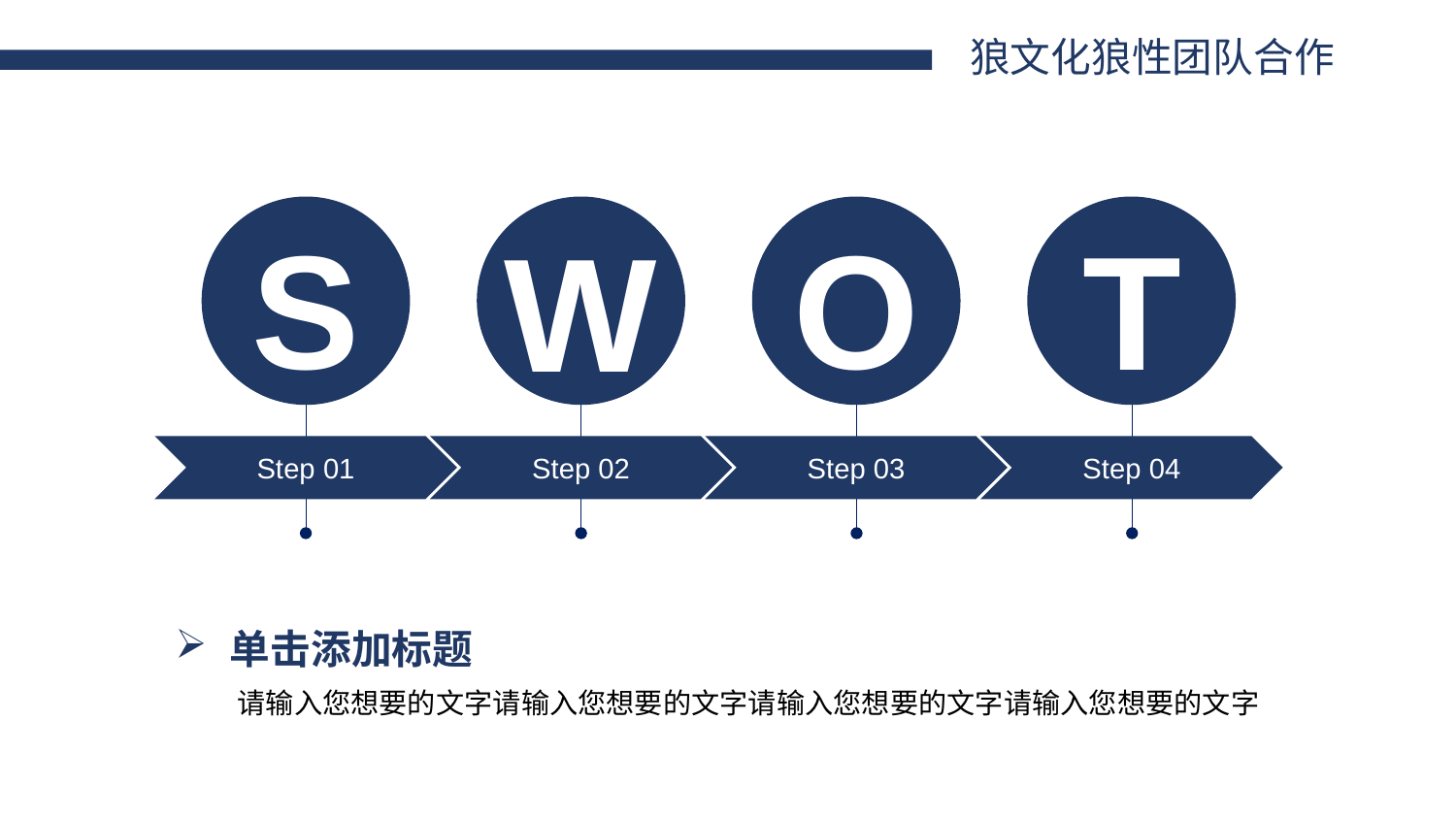

狼文化狼性团队合作

S
O
T
W
Step 03
Step 04
Step 02
Step 01
单击添加标题
请输入您想要的文字请输入您想要的文字请输入您想要的文字请输入您想要的文字